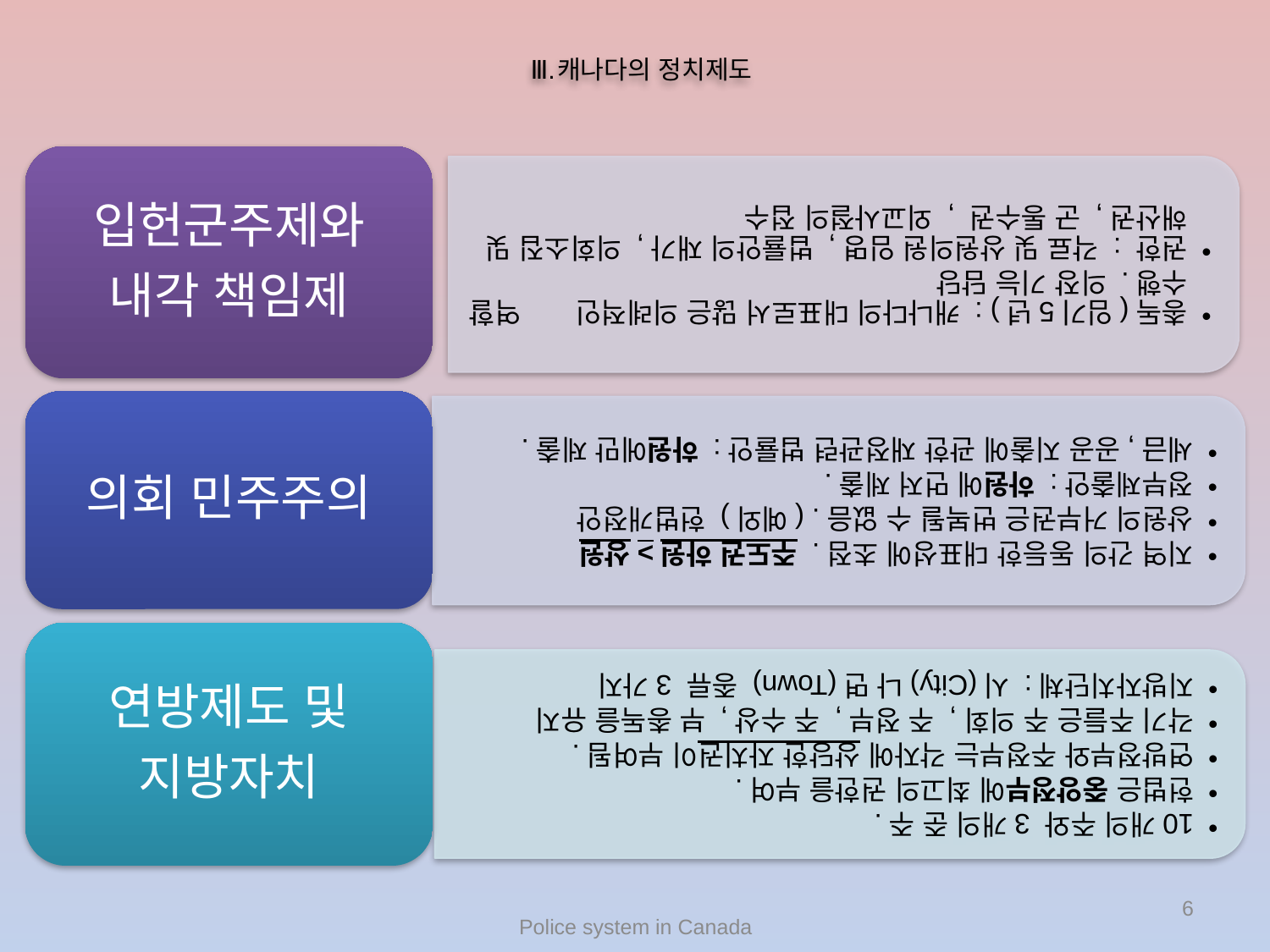

# Ⅲ.캐나다의 정치제도
총독(임기5년) : 캐나다의 대표로서 많은 의례적인       역할 수행. 의장 기능 담당
권한 : 각료 및 상원의원 임명, 법률안의 재가, 의회소집 및 해산권, 군 통수권 , 외교사절의 접수
입헌군주제와
내각 책임제
지역 간의 동등한 대표성에 초점. 주도권 하원>상원
상원의 거부권은 번복될 수 없음. (예외) 헌법개정안
정부제출안: 하원에 먼저 제출.
세금,공공 지출에 관한 재정관련 법률안: 하원에만 제출.
의회 민주주의
10개의 주와 3개의 준 주.
헌법은 중앙정부에 최고의 권한을 부여.
연방정부와 주정부는 각자에 상당한 자치권이 부여됨.
각기 주들은 주 의회, 주 정부, 주 수상, 부 총독을 유지
지방자치단체: 시(City)나 면(Town) 종류 3가지
연방제도 및
지방자치
6
Police system in Canada